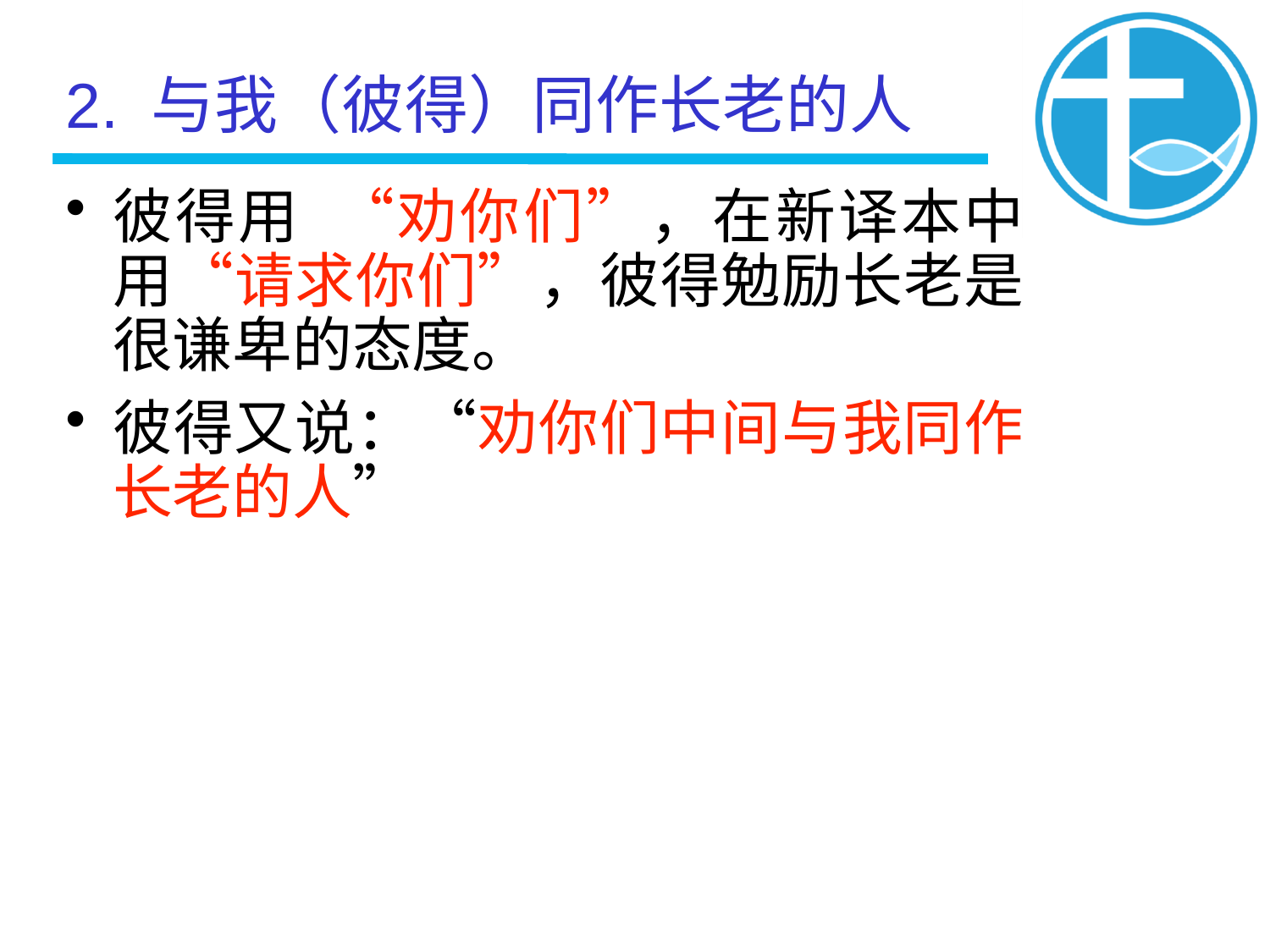

2. 与我（彼得）同作长老的人
彼得用  “劝你们”，在新译本中用“请求你们”，彼得勉励长老是很谦卑的态度。
彼得又说：“劝你们中间与我同作长老的人”